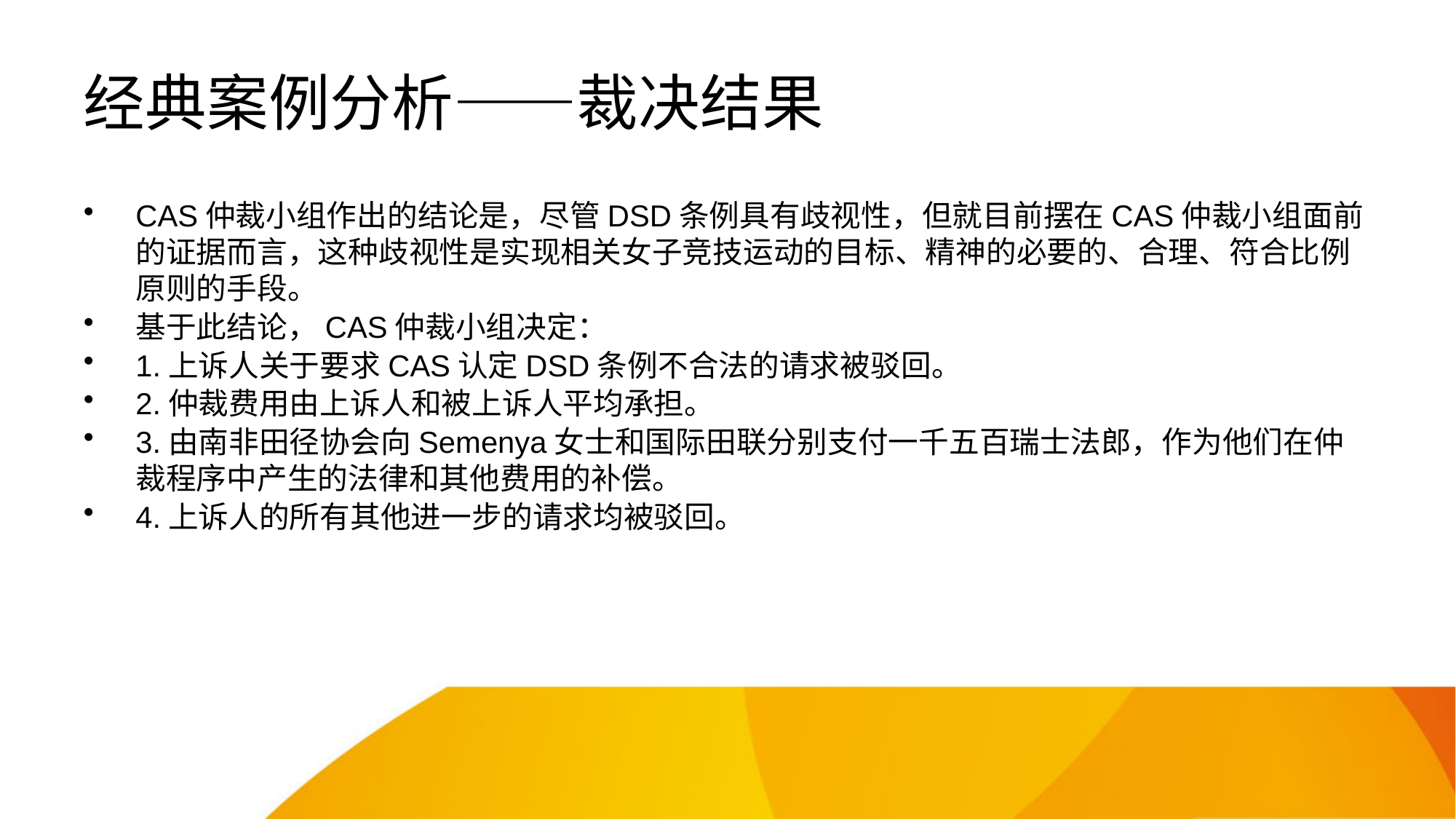

# 经典案例分析——裁决结果
CAS仲裁小组作出的结论是，尽管DSD条例具有歧视性，但就目前摆在CAS仲裁小组面前的证据而言，这种歧视性是实现相关女子竞技运动的目标、精神的必要的、合理、符合比例原则的手段。
基于此结论，CAS仲裁小组决定：
1.上诉人关于要求CAS认定DSD条例不合法的请求被驳回。
2.仲裁费用由上诉人和被上诉人平均承担。
3.由南非田径协会向Semenya女士和国际田联分别支付一千五百瑞士法郎，作为他们在仲裁程序中产生的法律和其他费用的补偿。
4.上诉人的所有其他进一步的请求均被驳回。